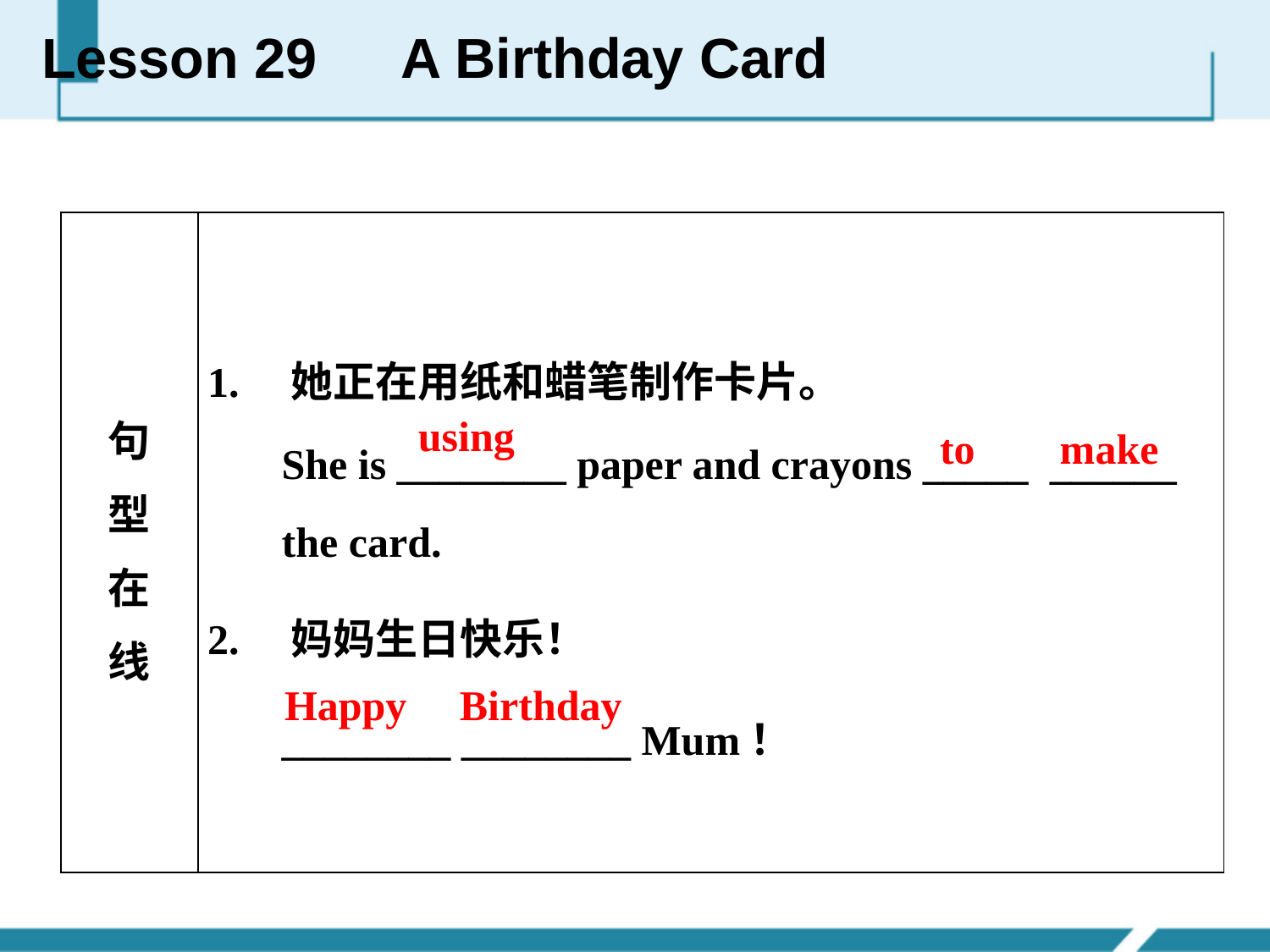

Lesson 29　A Birthday Card
| 句 型 在 线 | 1. 她正在用纸和蜡笔制作卡片。 She is \_\_\_\_\_\_\_\_ paper and crayons \_\_\_\_\_ \_\_\_\_\_\_ the card. 2. 妈妈生日快乐！ \_\_\_\_\_\_\_\_ \_\_\_\_\_\_\_\_ Mum！ |
| --- | --- |
using
to        make
Happy     Birthday